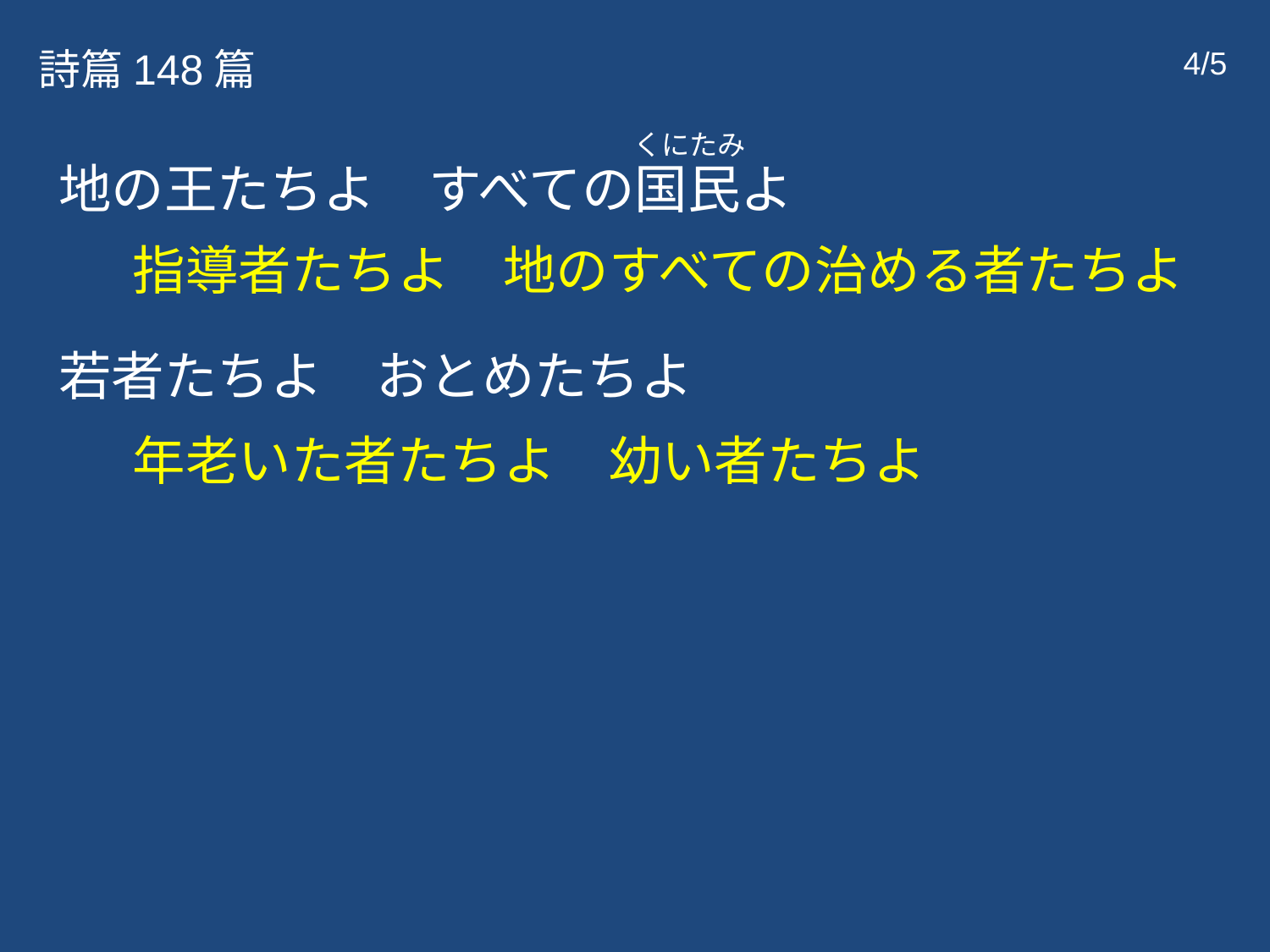

詩篇148篇
4/5
くにたみ
地の王たちよ　すべての国民よ
指導者たちよ　地のすべての治める者たちよ
若者たちよ　おとめたちよ
年老いた者たちよ　幼い者たちよ